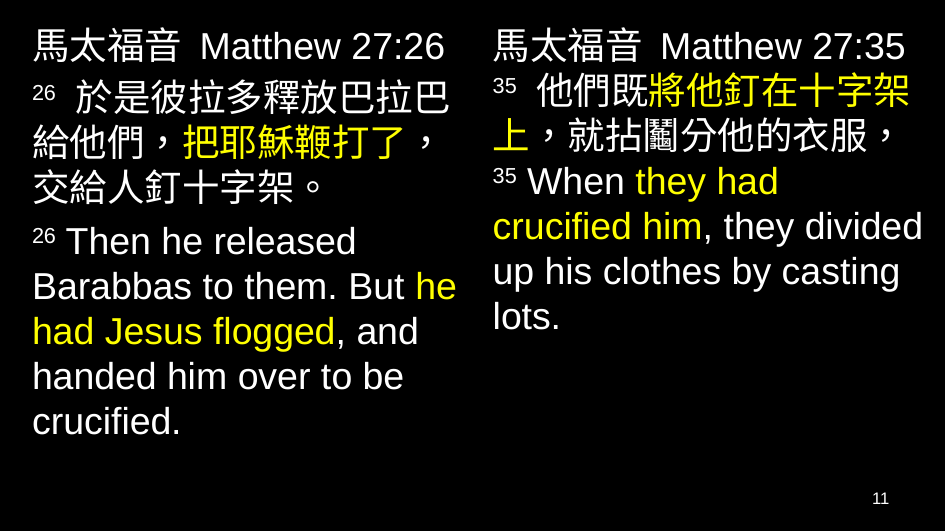

馬太福音 Matthew 27:26
26 於是彼拉多釋放巴拉巴給他們，把耶穌鞭打了，交給人釘十字架。
26 Then he released Barabbas to them. But he had Jesus flogged, and handed him over to be crucified.

馬太福音 Matthew 27:35
35 他們既將他釘在十字架上，就拈鬮分他的衣服，
35 When they had crucified him, they divided up his clothes by casting lots.

11